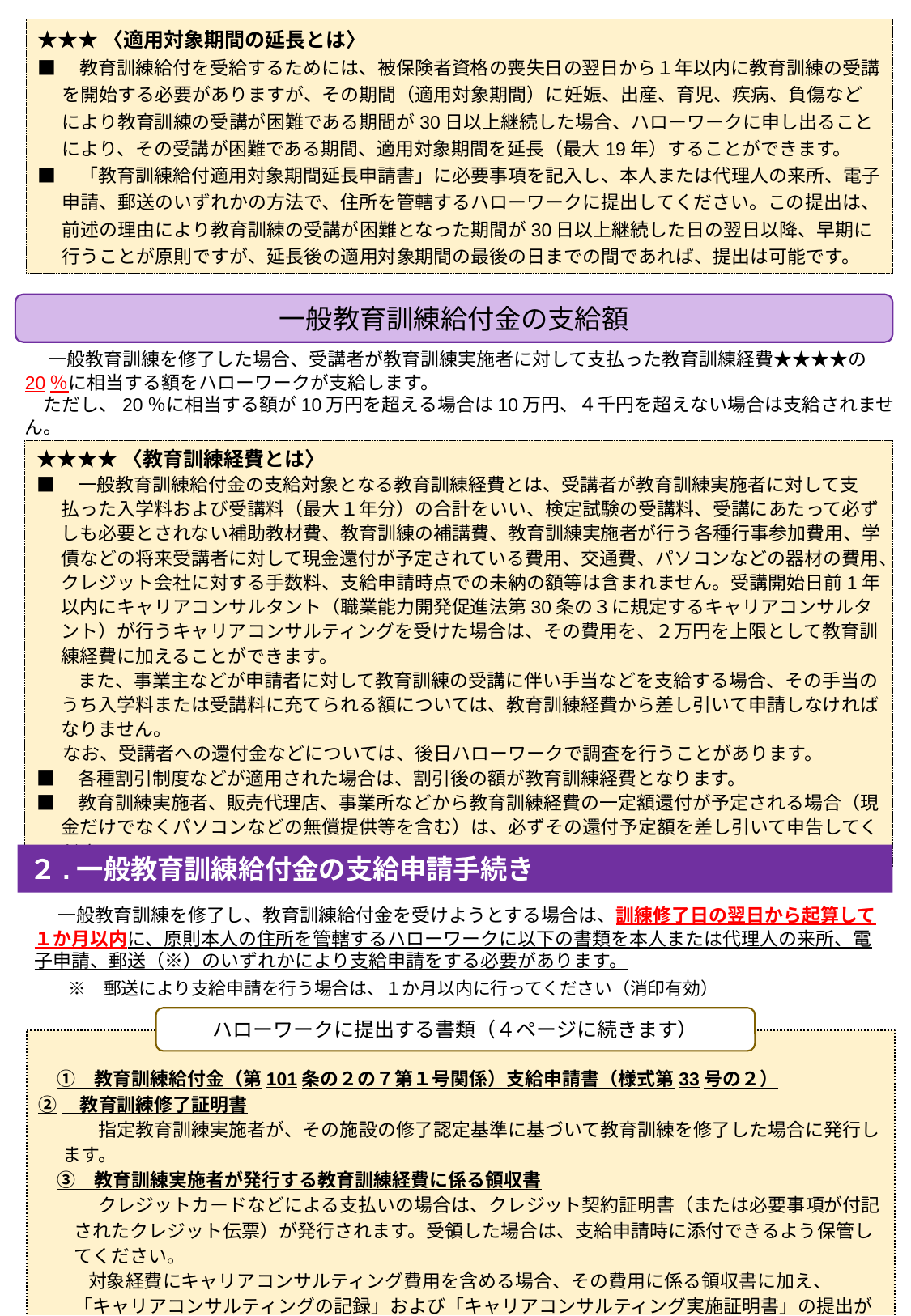

★★★〈適用対象期間の延長とは〉
■　教育訓練給付を受給するためには、被保険者資格の喪失日の翌日から１年以内に教育訓練の受講を開始する必要がありますが、その期間（適用対象期間）に妊娠、出産、育児、疾病、負傷などにより教育訓練の受講が困難である期間が30日以上継続した場合、ハローワークに申し出ることにより、その受講が困難である期間、適用対象期間を延長（最大19年）することができます。
■　「教育訓練給付適用対象期間延長申請書」に必要事項を記入し、本人または代理人の来所、電子申請、郵送のいずれかの方法で、住所を管轄するハローワークに提出してください。この提出は、前述の理由により教育訓練の受講が困難となった期間が30日以上継続した日の翌日以降、早期に行うことが原則ですが、延長後の適用対象期間の最後の日までの間であれば、提出は可能です。
一般教育訓練給付金の支給額
　一般教育訓練を修了した場合、受講者が教育訓練実施者に対して支払った教育訓練経費★★★★の20％に相当する額をハローワークが支給します。
　ただし、20％に相当する額が10万円を超える場合は10万円、４千円を超えない場合は支給されません。
★★★★〈教育訓練経費とは〉
■　一般教育訓練給付金の支給対象となる教育訓練経費とは、受講者が教育訓練実施者に対して支払った入学料および受講料（最大１年分）の合計をいい、検定試験の受講料、受講にあたって必ずしも必要とされない補助教材費、教育訓練の補講費、教育訓練実施者が行う各種行事参加費用、学債などの将来受講者に対して現金還付が予定されている費用、交通費、パソコンなどの器材の費用、クレジット会社に対する手数料、支給申請時点での未納の額等は含まれません。受講開始日前1年以内にキャリアコンサルタント（職業能力開発促進法第30条の３に規定するキャリアコンサルタント）が行うキャリアコンサルティングを受けた場合は、その費用を、２万円を上限として教育訓練経費に加えることができます。
　　 また、事業主などが申請者に対して教育訓練の受講に伴い手当などを支給する場合、その手当のうち入学料または受講料に充てられる額については、教育訓練経費から差し引いて申請しなければなりません。
     なお、受講者への還付金などについては、後日ハローワークで調査を行うことがあります。
■　各種割引制度などが適用された場合は、割引後の額が教育訓練経費となります。
■　教育訓練実施者、販売代理店、事業所などから教育訓練経費の一定額還付が予定される場合（現金だけでなくパソコンなどの無償提供等を含む）は、必ずその還付予定額を差し引いて申告してください。
２.一般教育訓練給付金の支給申請手続き
　一般教育訓練を修了し、教育訓練給付金を受けようとする場合は、訓練修了日の翌日から起算して１か月以内に、原則本人の住所を管轄するハローワークに以下の書類を本人または代理人の来所、電子申請、郵送（※）のいずれかにより支給申請をする必要があります。
　  ※　郵送により支給申請を行う場合は、１か月以内に行ってください（消印有効）
ハローワークに提出する書類（４ページに続きます）

　①　教育訓練給付金（第101条の２の７第１号関係）支給申請書（様式第33号の２）
②　教育訓練修了証明書
　　　 指定教育訓練実施者が、その施設の修了認定基準に基づいて教育訓練を修了した場合に発行します。
　③　教育訓練実施者が発行する教育訓練経費に係る領収書
　　　 クレジットカードなどによる支払いの場合は、クレジット契約証明書（または必要事項が付記されたクレジット伝票）が発行されます。受領した場合は、支給申請時に添付できるよう保管してください。
　　   対象経費にキャリアコンサルティング費用を含める場合、その費用に係る領収書に加え、「キャリアコンサルティングの記録」および「キャリアコンサルティング実施証明書」の提出が必要です。